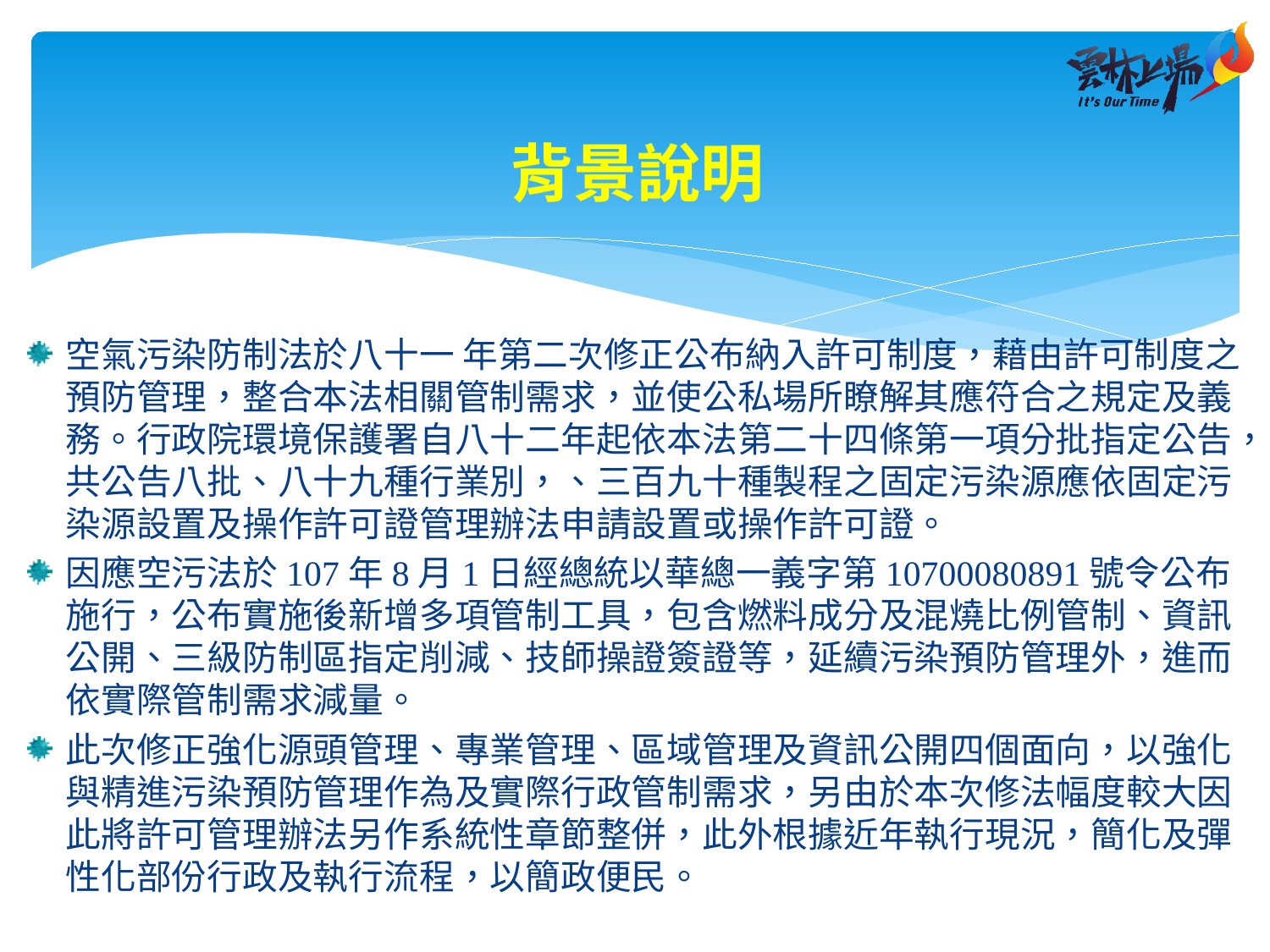

# 背景說明
空氣污染防制法於八十一 年第二次修正公布納入許可制度，藉由許可制度之預防管理，整合本法相關管制需求，並使公私場所瞭解其應符合之規定及義務。行政院環境保護署自八十二年起依本法第二十四條第一項分批指定公告，共公告八批、八十九種行業別，、三百九十種製程之固定污染源應依固定污染源設置及操作許可證管理辦法申請設置或操作許可證。
因應空污法於107年8月1日經總統以華總一義字第10700080891號令公布施行，公布實施後新增多項管制工具，包含燃料成分及混燒比例管制、資訊公開、三級防制區指定削減、技師操證簽證等，延續污染預防管理外，進而依實際管制需求減量。
此次修正強化源頭管理、專業管理、區域管理及資訊公開四個面向，以強化與精進污染預防管理作為及實際行政管制需求，另由於本次修法幅度較大因此將許可管理辦法另作系統性章節整併，此外根據近年執行現況，簡化及彈性化部份行政及執行流程，以簡政便民。